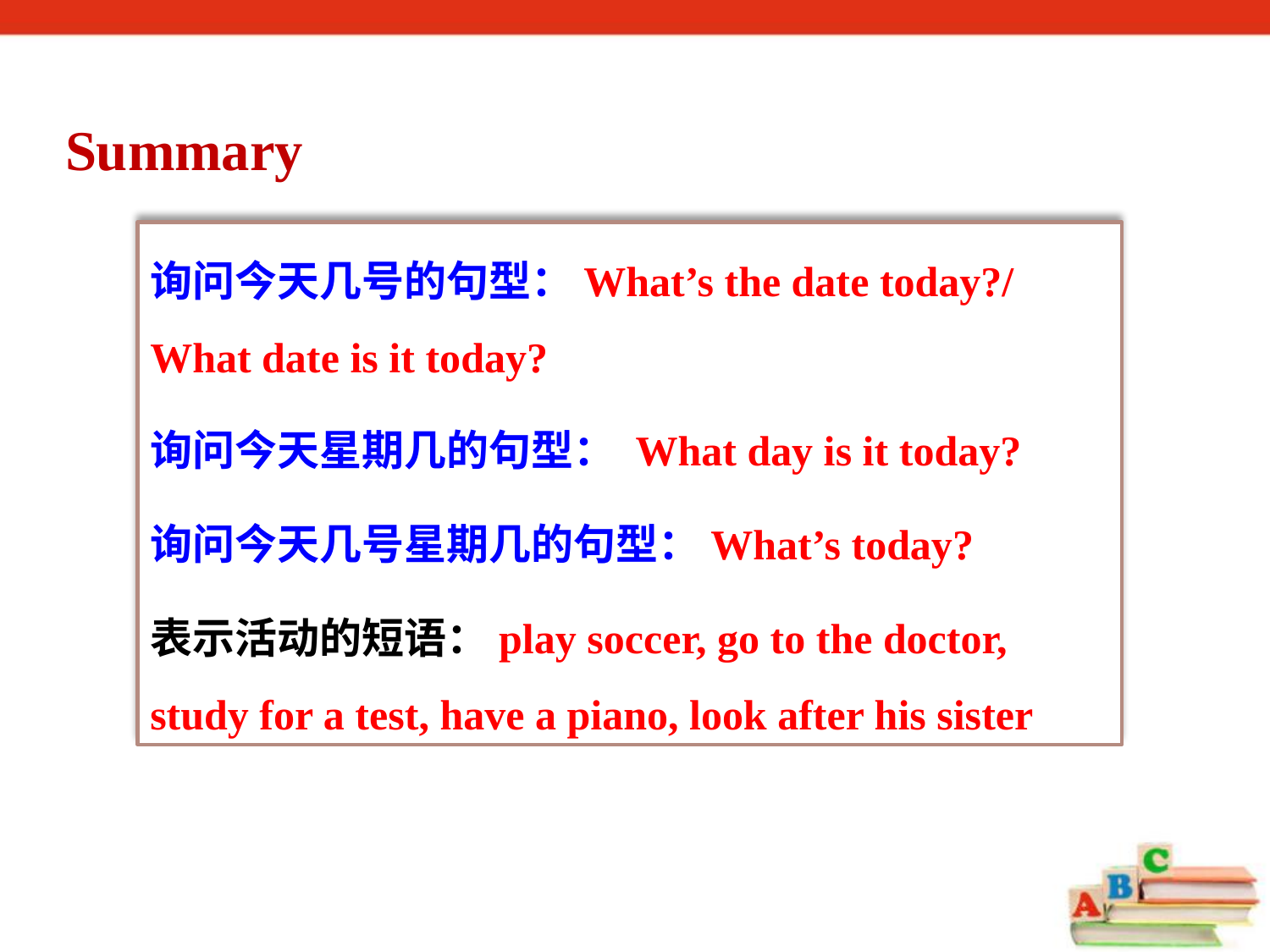

Summary
询问今天几号的句型：What’s the date today?/ What date is it today?
询问今天星期几的句型： What day is it today?
询问今天几号星期几的句型：What’s today?
表示活动的短语：play soccer, go to the doctor, study for a test, have a piano, look after his sister